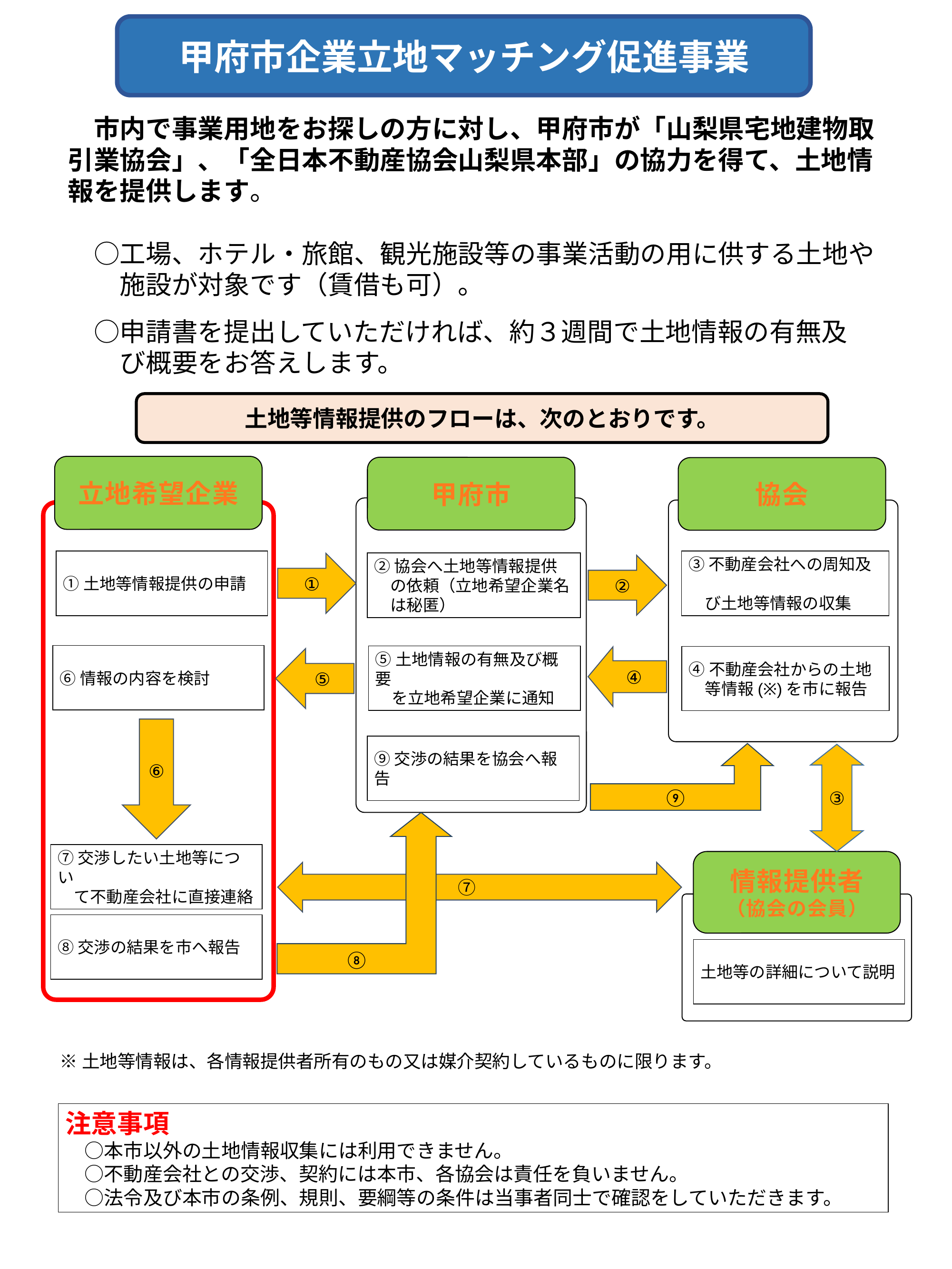

甲府市企業立地マッチング促進事業
　市内で事業用地をお探しの方に対し、甲府市が「山梨県宅地建物取引業協会」、「全日本不動産協会山梨県本部」の協力を得て、土地情報を提供します。

　○工場、ホテル・旅館、観光施設等の事業活動の用に供する土地や
　　施設が対象です（賃借も可）。

　○申請書を提出していただければ、約３週間で土地情報の有無及
　　び概要をお答えします。

土地等情報提供のフローは、次のとおりです。
立地希望企業
甲府市
協会

①土地等情報提供の申請
③不動産会社への周知及
　び土地等情報の収集
②協会へ土地等情報提供
　の依頼（立地希望企業名
　は秘匿）
 ①
 ②
⑥情報の内容を検討
⑤土地情報の有無及び概要
　を立地希望企業に通知
④不動産会社からの土地
　等情報(※)を市に報告
④
⑤
⑥
⑨交渉の結果を協会へ報告
⑨
③
⑧
⑦交渉したい土地等につい
　て不動産会社に直接連絡
情報提供者
（協会の会員）
　　　　　　　　　⑦

⑧交渉の結果を市へ報告
土地等の詳細について説明
※土地等情報は、各情報提供者所有のもの又は媒介契約しているものに限ります。
注意事項
　○本市以外の土地情報収集には利用できません。
　○不動産会社との交渉、契約には本市、各協会は責任を負いません。
　○法令及び本市の条例、規則、要綱等の条件は当事者同士で確認をしていただきます。